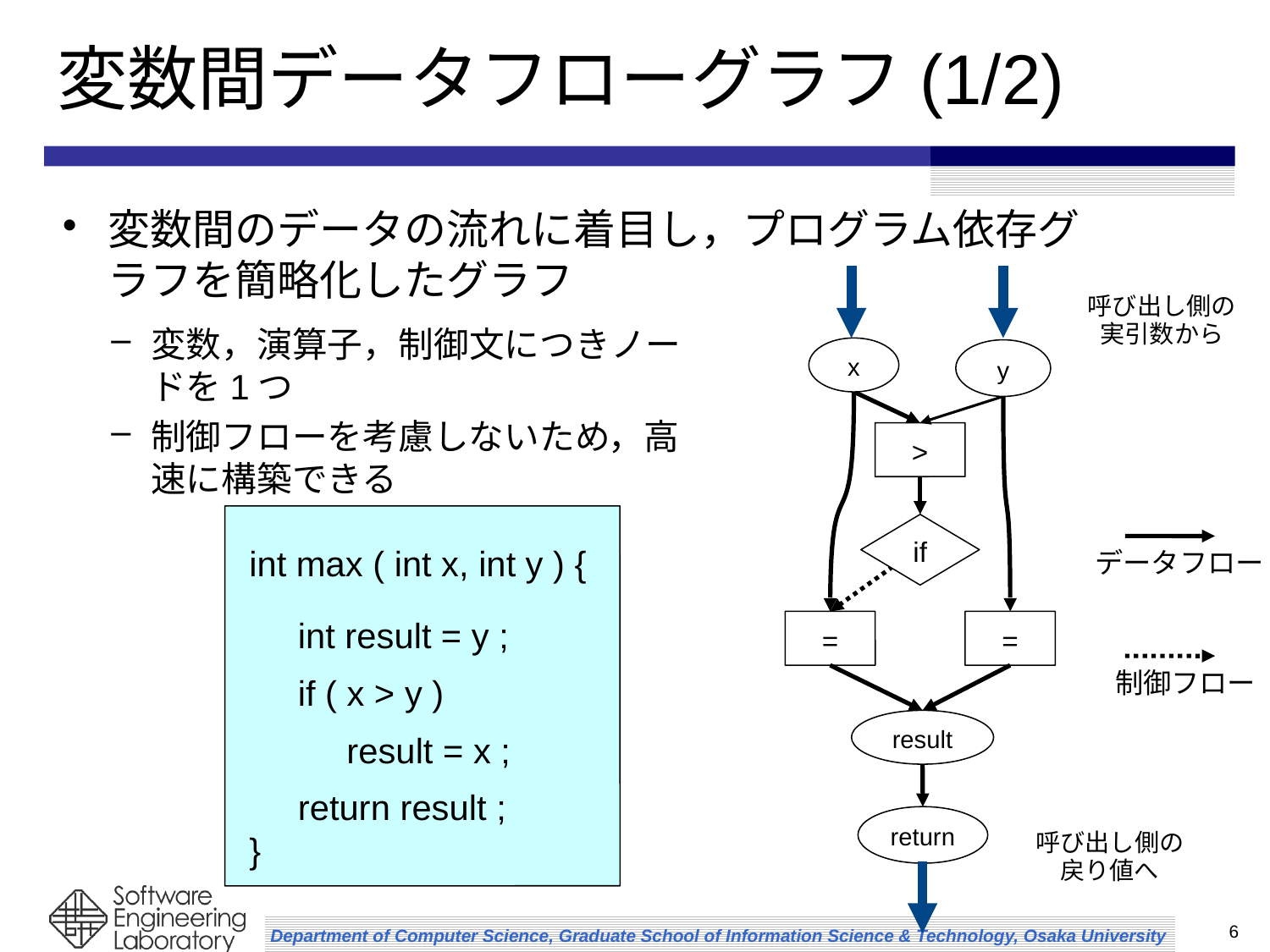

# 変数間データフローグラフ(1/2)
変数間のデータの流れに着目し，プログラム依存グラフを簡略化したグラフ

呼び出し側の
実引数から
x
y
>
if

データフロー
=
=

制御フロー
result
return
呼び出し側の
戻り値へ

変数，演算子，制御文につきノードを1つ
制御フローを考慮しないため，高速に構築できる

int max ( int x, int y ) {
     int result = y ;
     if ( x > y )
          result = x ;
     return result ;
}
6